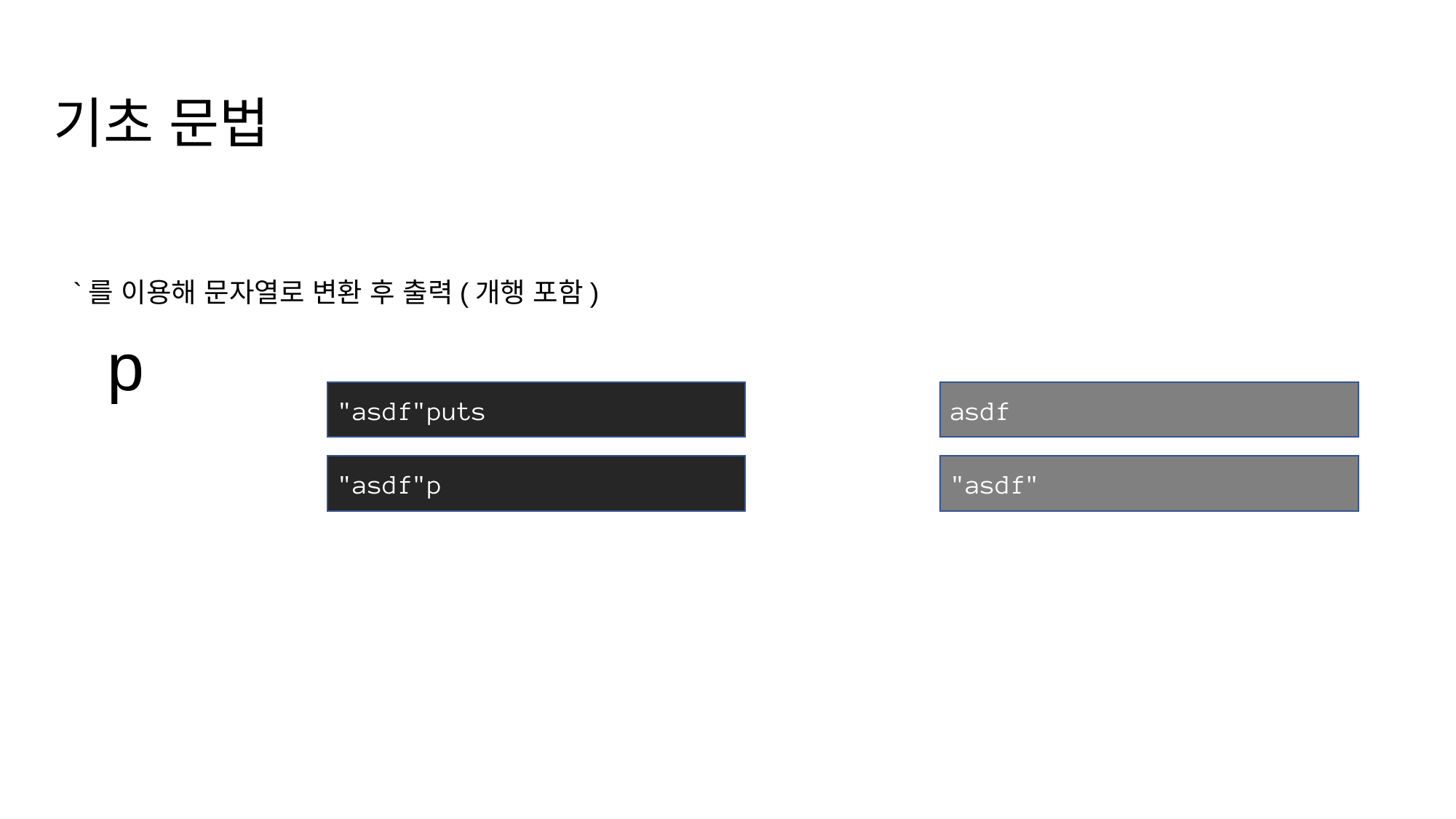

기초 문법

p
`를 이용해 문자열로 변환 후 출력(개행 포함)
"asdf"puts
asdf
"asdf"p
"asdf"